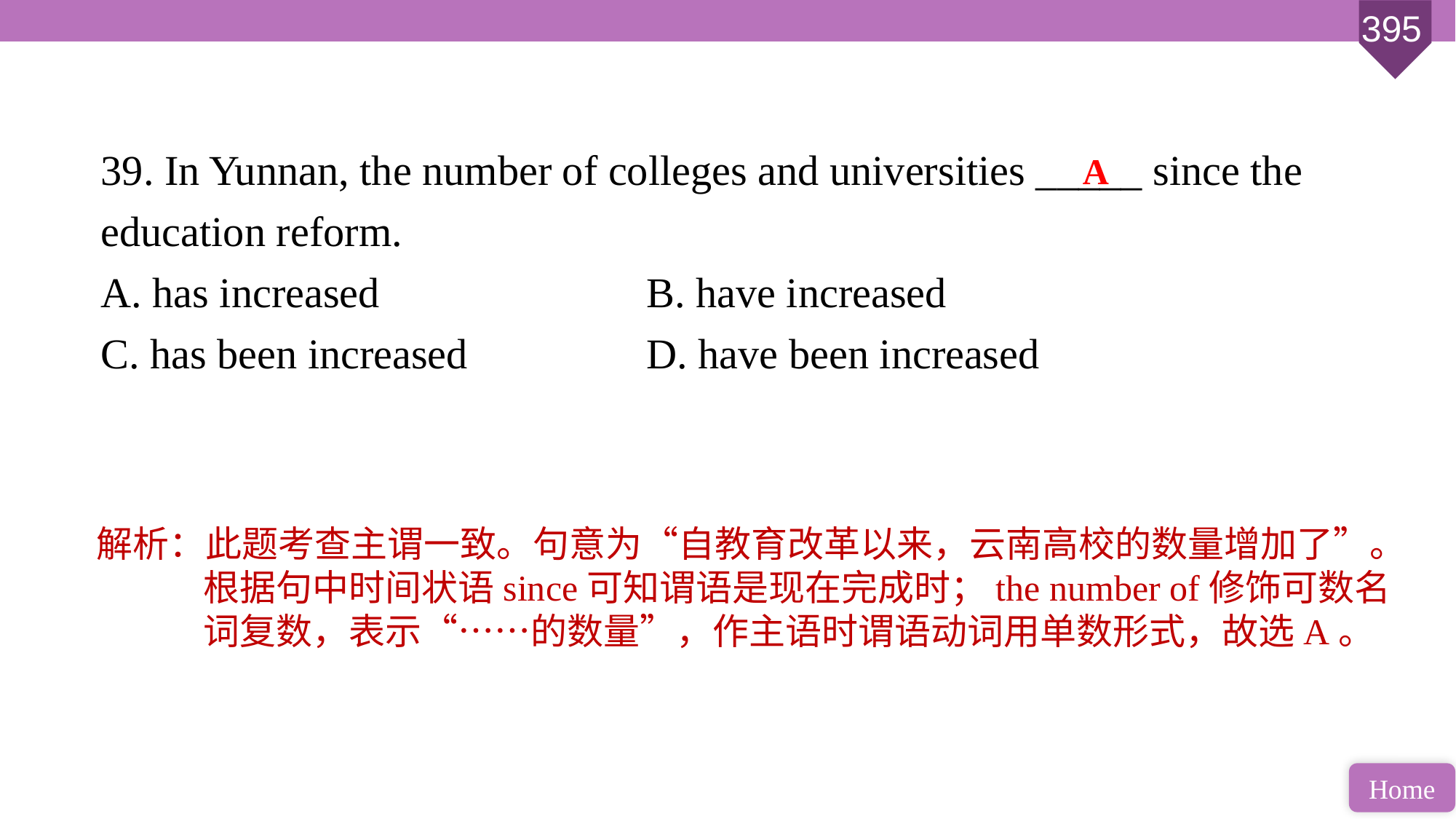

39. In Yunnan, the number of colleges and universities _____ since the education reform.
A. has increased 			B. have increased
C. has been increased 		D. have been increased
A
解析：此题考查主谓一致。句意为“自教育改革以来，云南高校的数量增加了”。根据句中时间状语since可知谓语是现在完成时；the number of修饰可数名词复数，表示“……的数量”，作主语时谓语动词用单数形式，故选A。